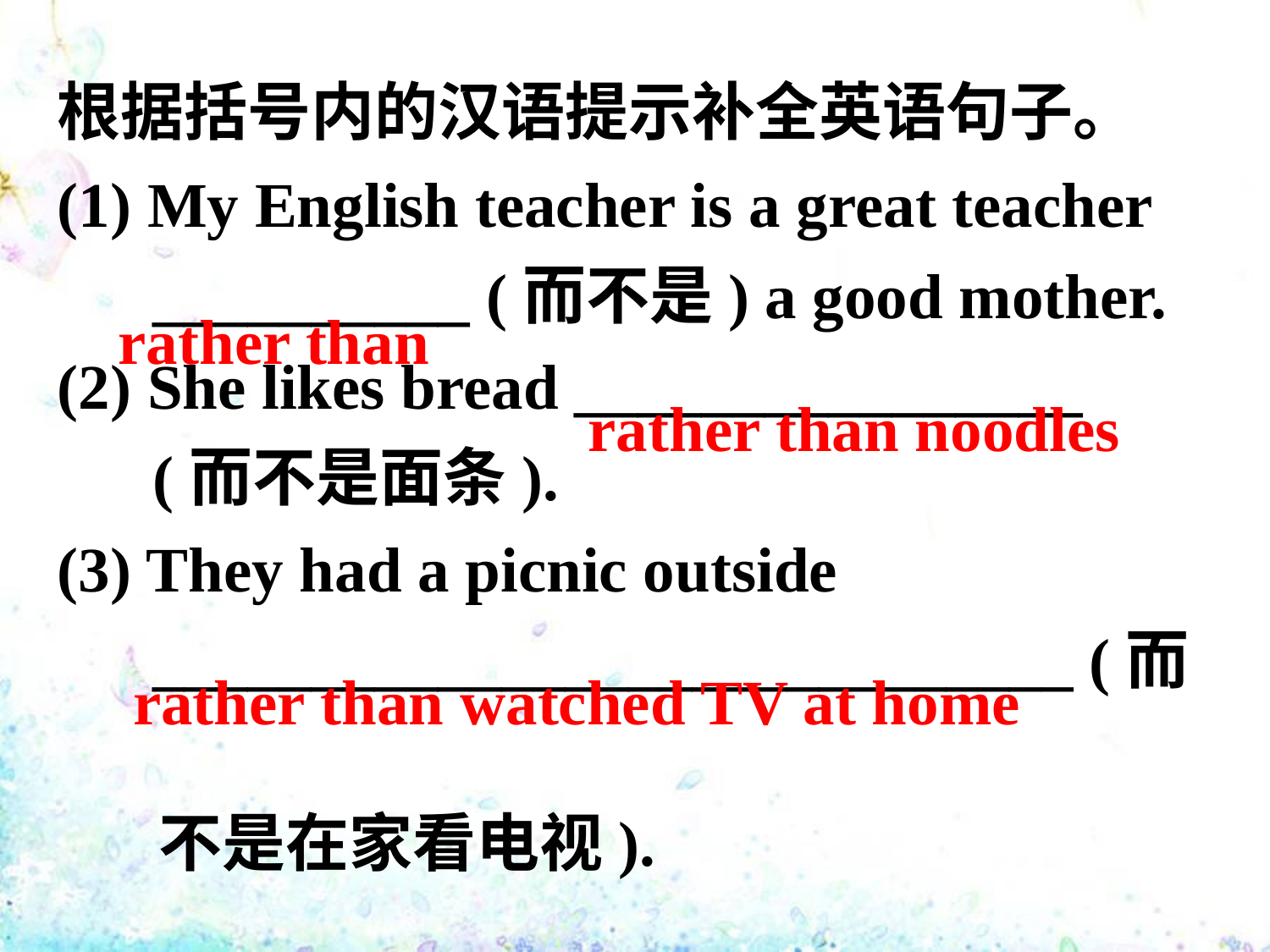

根据括号内的汉语提示补全英语句子。
(1) My English teacher is a great teacher
      __________ (而不是) a good mother.
(2) She likes bread ________________
      (而不是面条).
(3) They had a picnic outside
      _____________________________ (而
      不是在家看电视).
rather than
rather than noodles
rather than watched TV at home